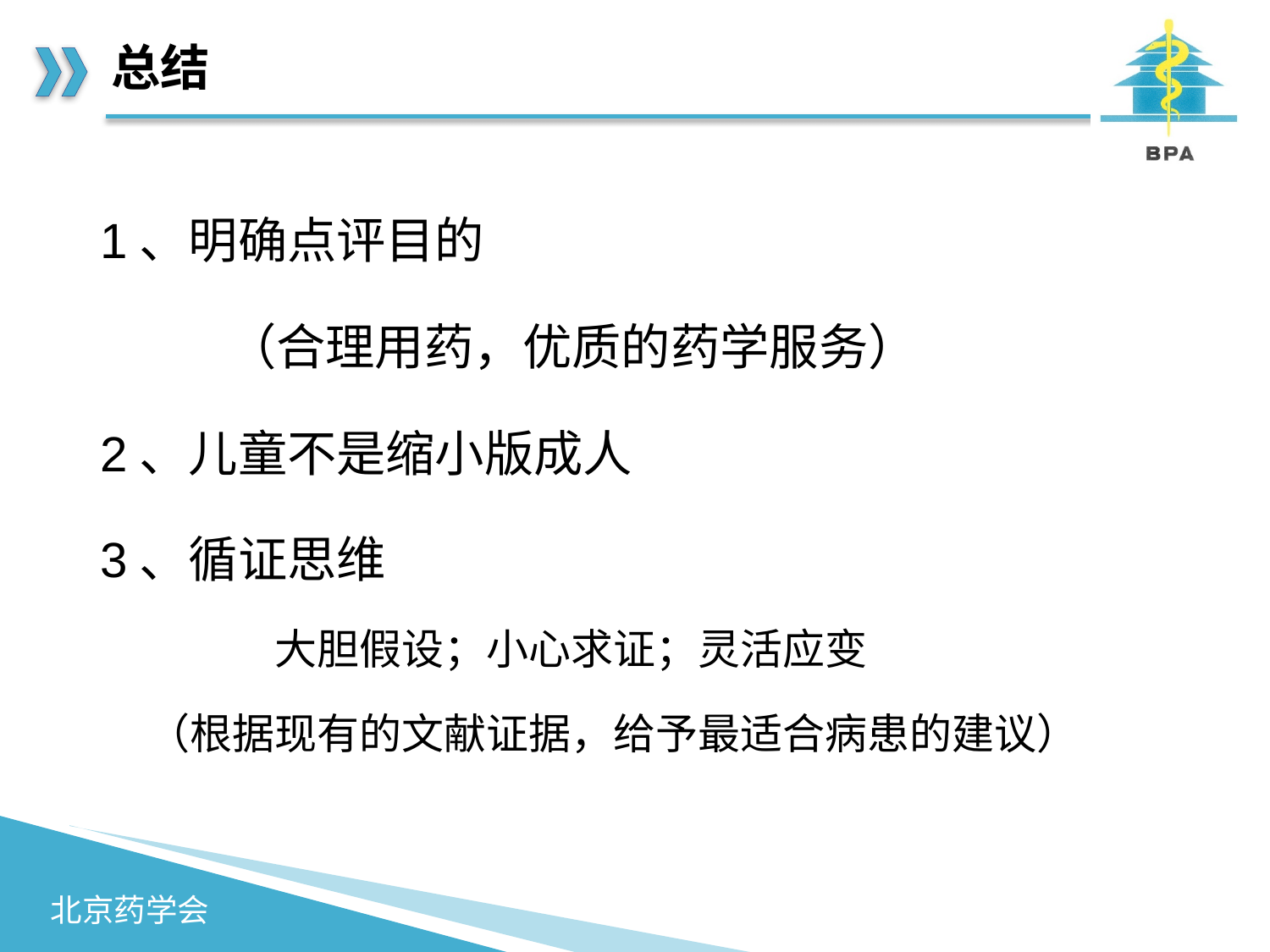

# 总结
1、明确点评目的
	（合理用药，优质的药学服务）
2、儿童不是缩小版成人
3、循证思维
	大胆假设；小心求证；灵活应变
（根据现有的文献证据，给予最适合病患的建议）